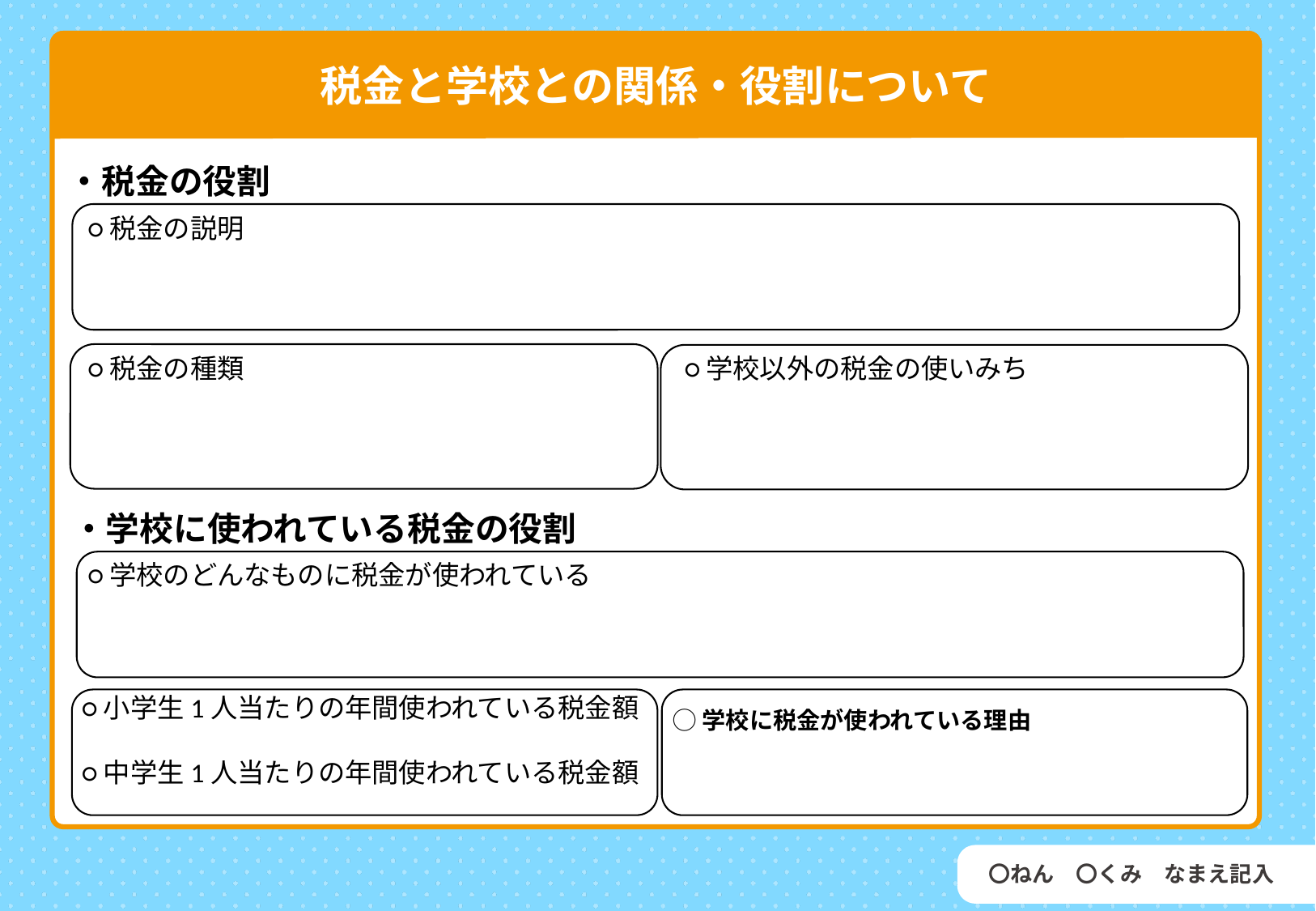

税金とは
税金と学校との関係・役割について
・税金の役割

○税金の説明

○税金の種類

○学校以外の税金の使いみち
・学校に使われている税金の役割

○学校のどんなものに税金が使われている

発見
○小学生1人当たりの年間使われている税金額

○中学生1人当たりの年間使われている税金額

◯学校に税金が使われている理由
〇ねん　〇くみ　なまえ記入